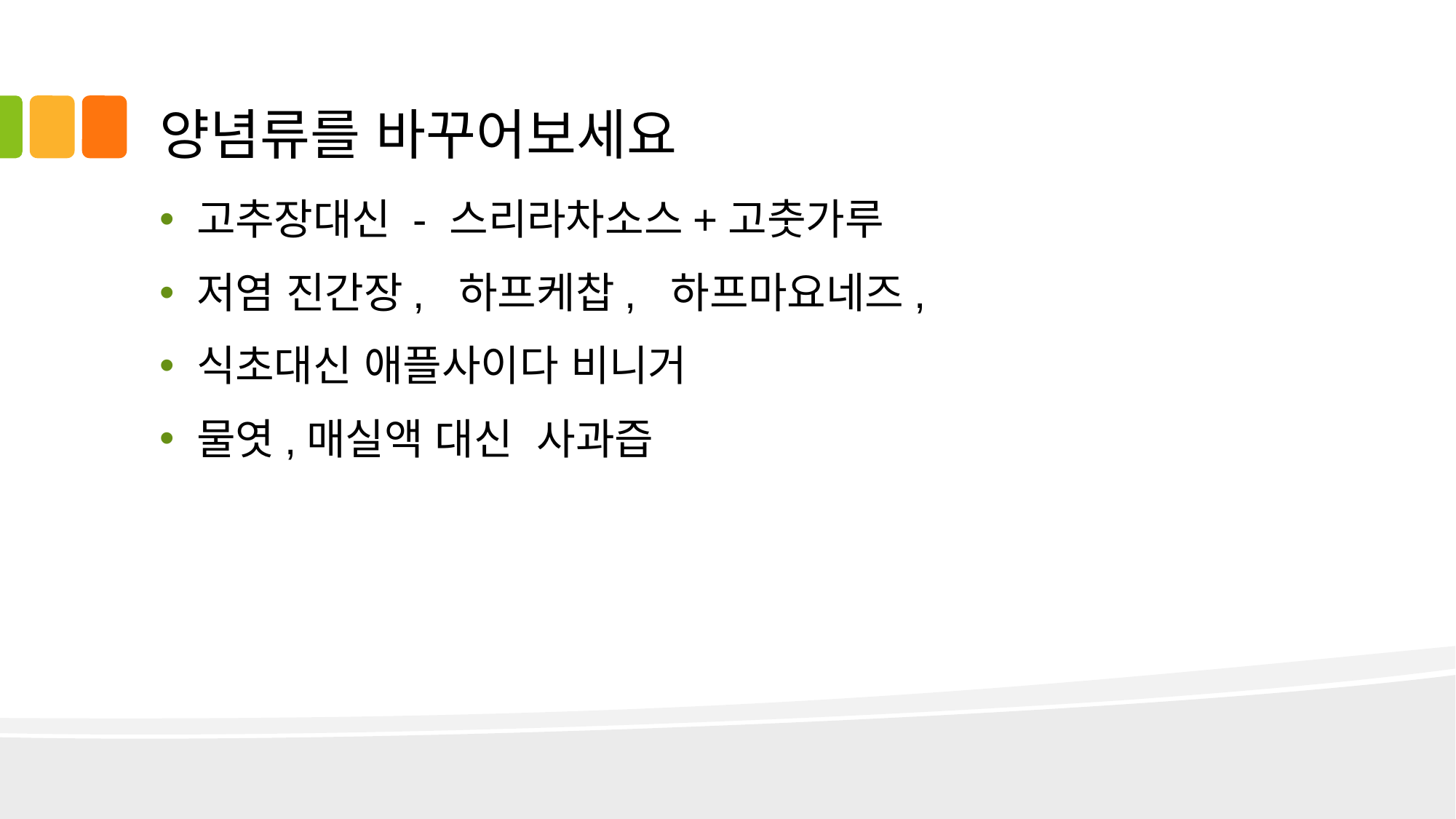

# 양념류를 바꾸어보세요
고추장대신 - 스리라차소스+고춧가루
저염 진간장,  하프케찹,  하프마요네즈,
식초대신 애플사이다 비니거
물엿,매실액 대신  사과즙